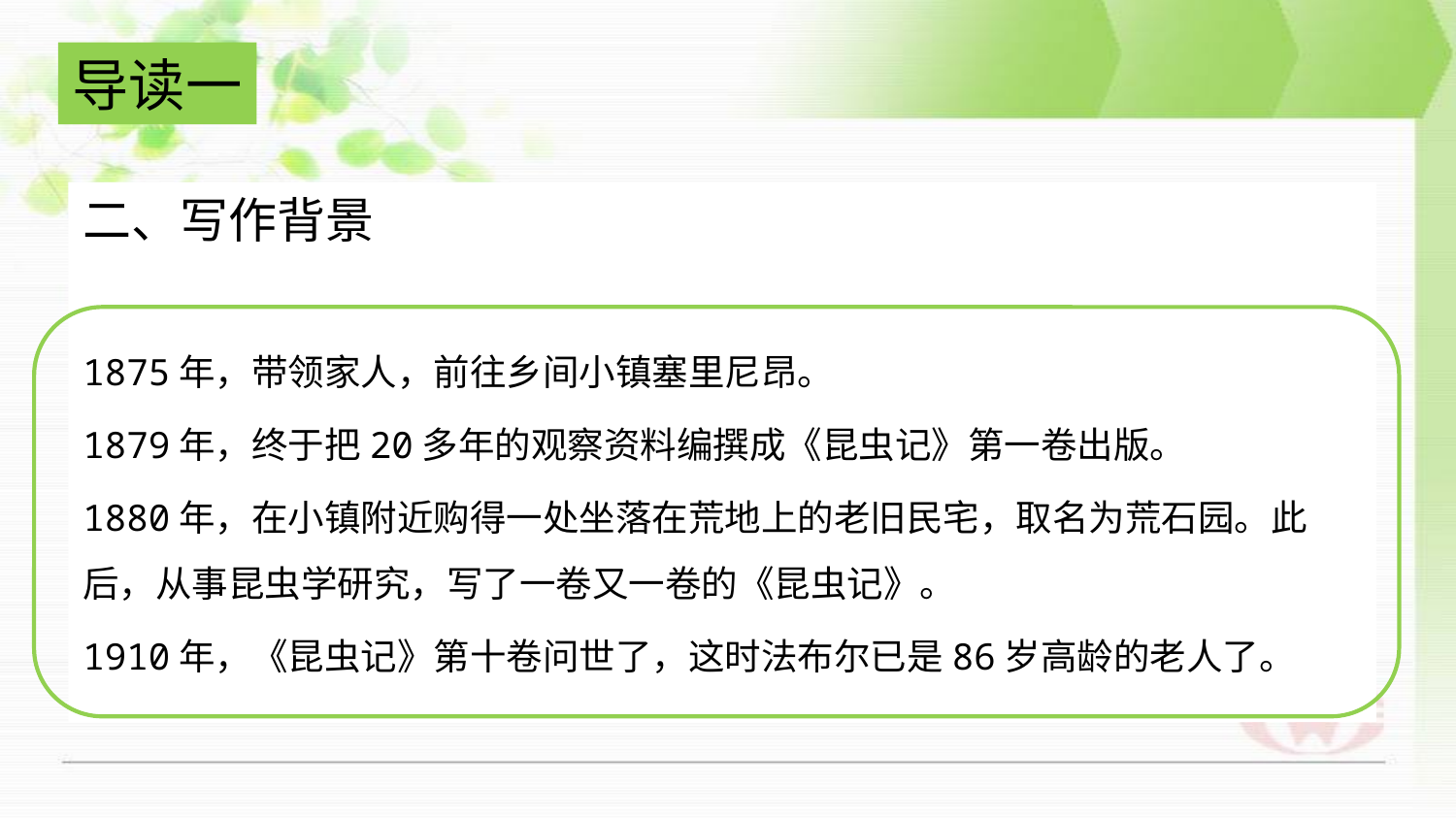

导读一
二、写作背景

1875年，带领家人，前往乡间小镇塞里尼昂。
1879年，终于把20多年的观察资料编撰成《昆虫记》第一卷出版。
1880年，在小镇附近购得一处坐落在荒地上的老旧民宅，取名为荒石园。此后，从事昆虫学研究，写了一卷又一卷的《昆虫记》。
1910年，《昆虫记》第十卷问世了，这时法布尔已是86岁高龄的老人了。